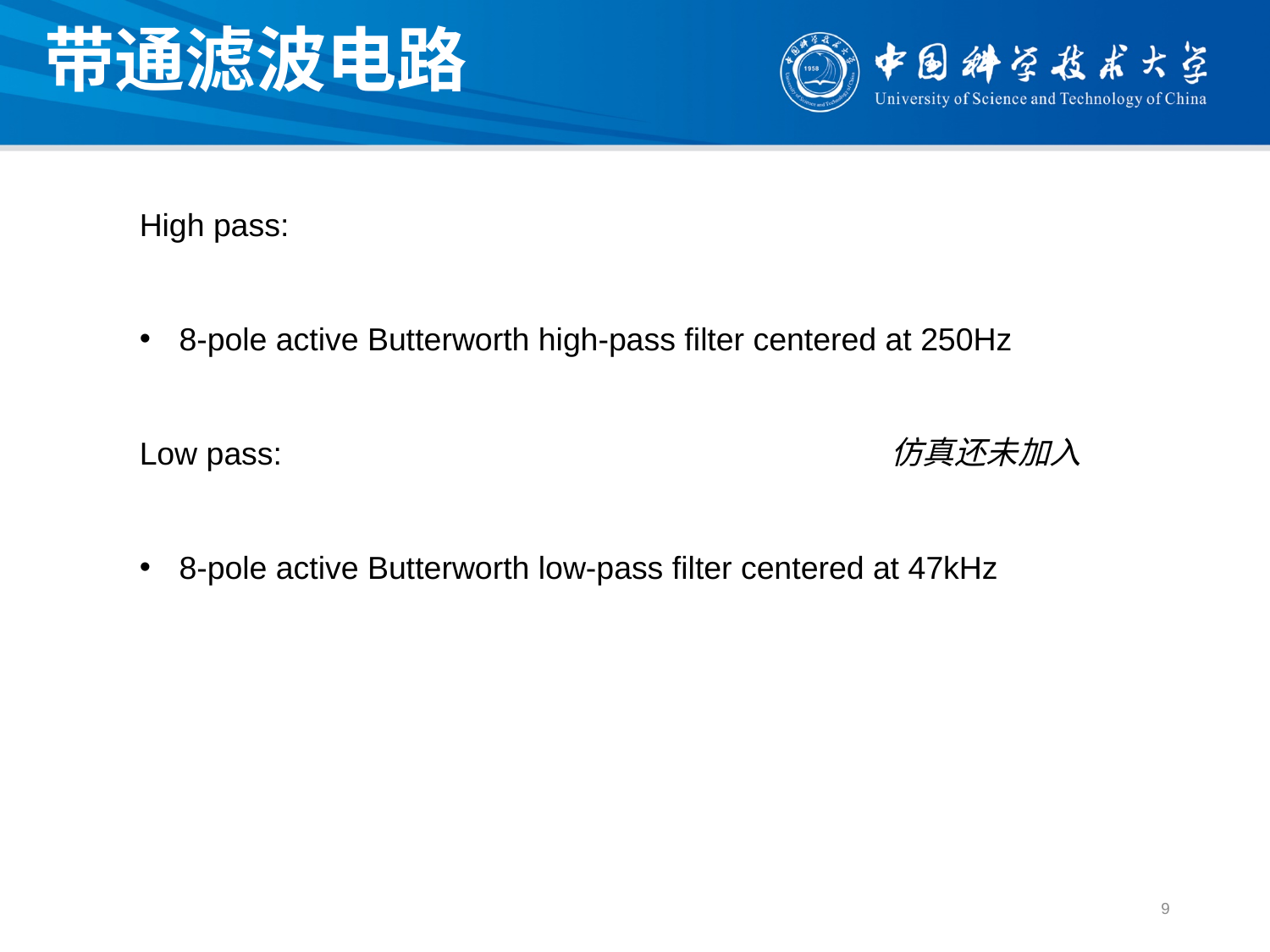

带通滤波电路
High pass:

8-pole active Butterworth high-pass filter centered at 250Hz

Low pass:

8-pole active Butterworth low-pass filter centered at 47kHz

仿真还未加入
9